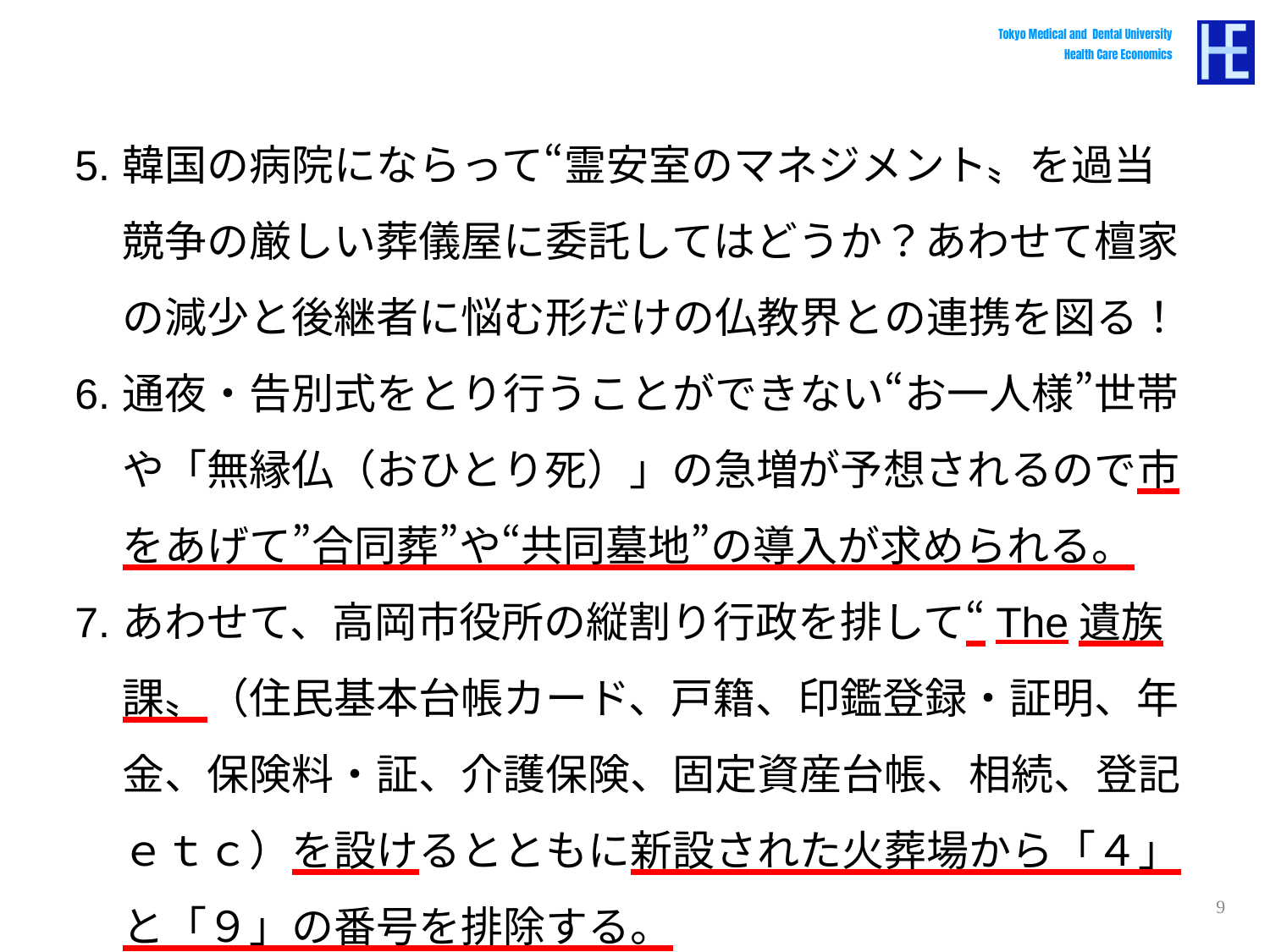

韓国の病院にならって“霊安室のマネジメント〟を過当競争の厳しい葬儀屋に委託してはどうか？あわせて檀家の減少と後継者に悩む形だけの仏教界との連携を図る！
通夜・告別式をとり行うことができない“お一人様”世帯や「無縁仏（おひとり死）」の急増が予想されるので市をあげて”合同葬”や“共同墓地”の導入が求められる。
あわせて、高岡市役所の縦割り行政を排して“The遺族課〟（住民基本台帳カード、戸籍、印鑑登録・証明、年金、保険料・証、介護保険、固定資産台帳、相続、登記ｅｔｃ）を設けるとともに新設された火葬場から「４」と「９」の番号を排除する。
9